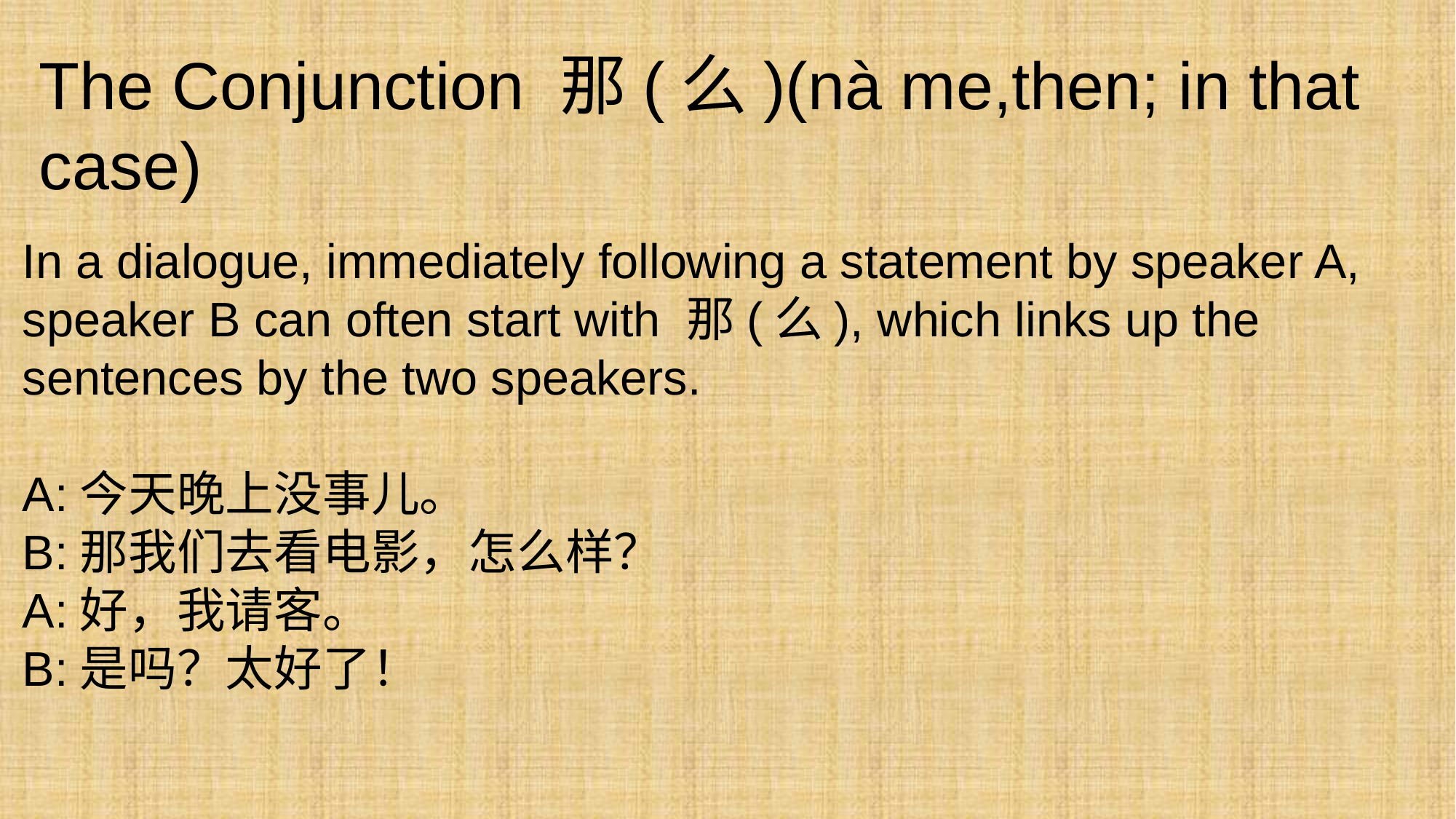

The Conjunction 那(么)(nà me,then; in that case)

In a dialogue, immediately following a statement by speaker A, speaker B can often start with 那(么), which links up the sentences by the two speakers.

A:今天晚上没事儿。
B:那我们去看电影，怎么样？
A:好，我请客。
B:是吗？太好了！